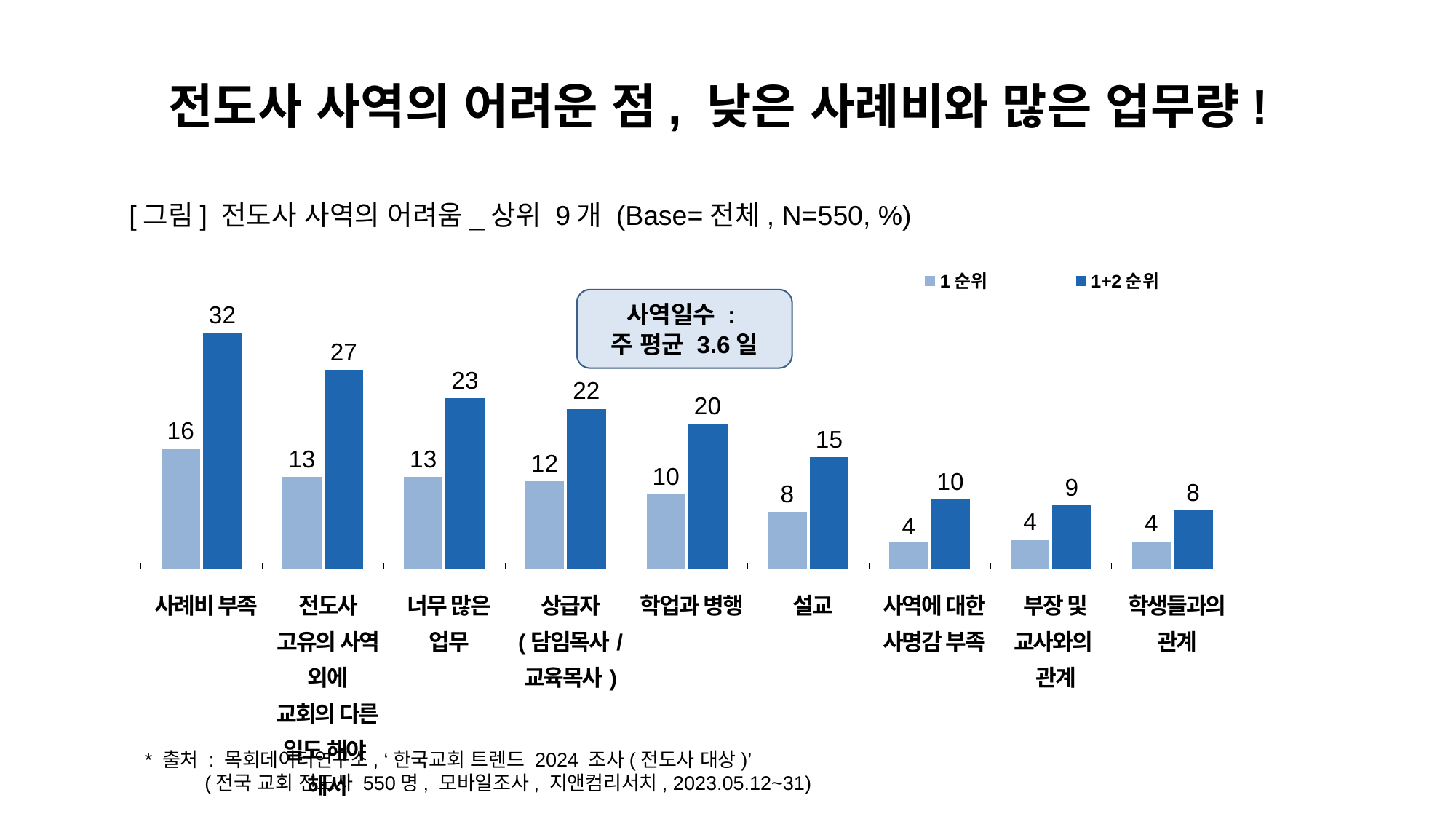

전도사 사역의 어려운 점, 낮은 사례비와 많은 업무량!
[그림] 전도사 사역의 어려움_상위 9개 (Base=전체, N=550, %)

### Chart

| Category | 1순위 | 1+2순위 |
|---|---|---|
사역일수 :
주 평균 3.6일
| 사례비 부족 | 전도사 고유의 사역 외에 교회의 다른 일도 해야 해서 | 너무 많은 업무 | 상급자 (담임목사/ 교육목사) | 학업과 병행 | 설교 | 사역에 대한 사명감 부족 | 부장 및 교사와의 관계 | 학생들과의 관계 |
| --- | --- | --- | --- | --- | --- | --- | --- | --- |
* 출처 : 목회데이터연구소, ‘한국교회 트렌드 2024 조사(전도사 대상)’
           (전국 교회 전도사 550명, 모바일조사, 지앤컴리서치, 2023.05.12~31)